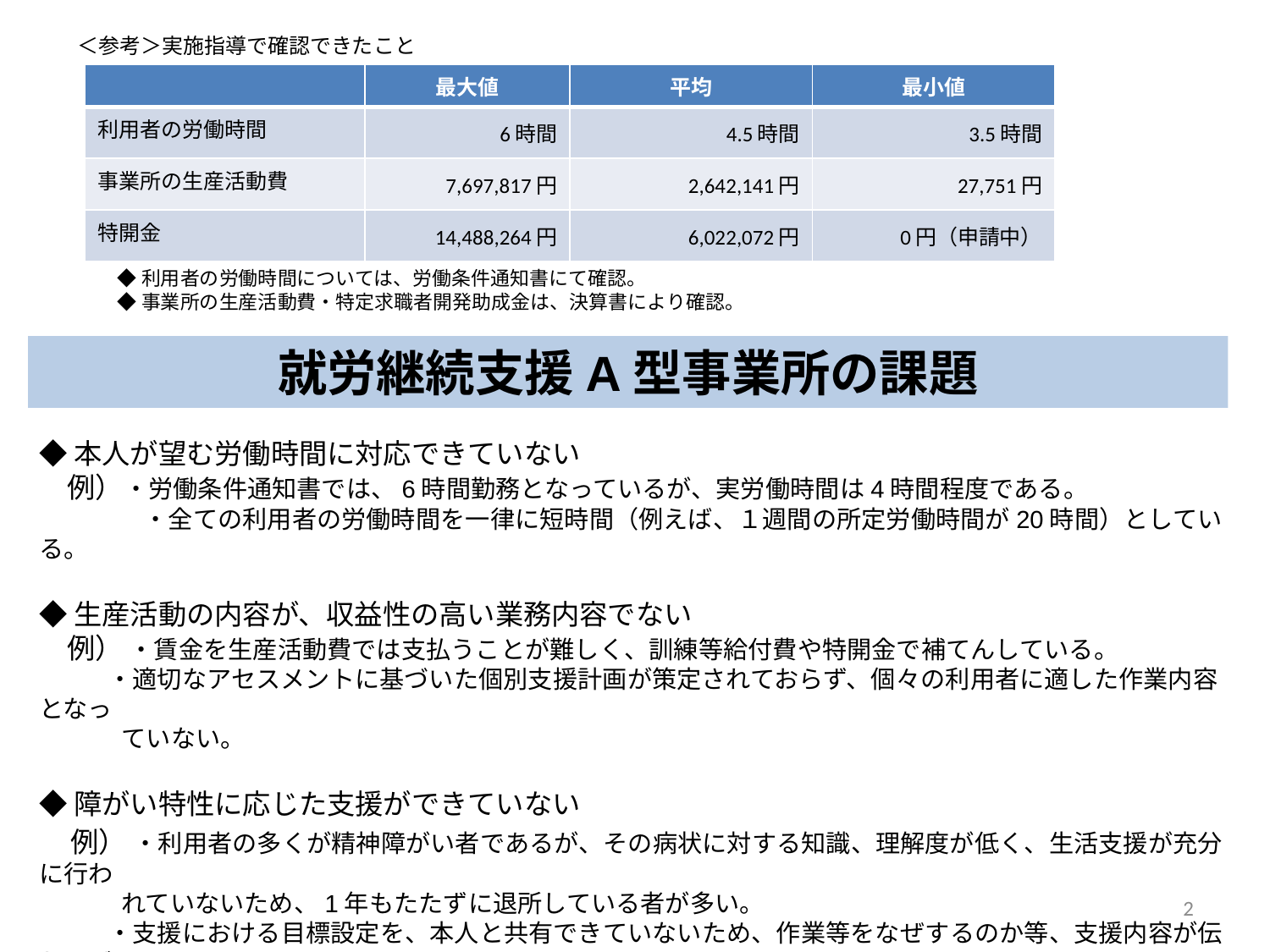

＜参考＞実施指導で確認できたこと
|  | 最大値 | 平均 | 最小値 |
| --- | --- | --- | --- |
| 利用者の労働時間 | 6時間 | 4.5時間 | 3.5時間 |
| 事業所の生産活動費 | 7,697,817円 | 2,642,141円 | 27,751円 |
| 特開金 | 14,488,264円 | 6,022,072円 | 0円（申請中） |
◆利用者の労働時間については、労働条件通知書にて確認。
◆事業所の生産活動費・特定求職者開発助成金は、決算書により確認。
就労継続支援A型事業所の課題

◆本人が望む労働時間に対応できていない
　例）・労働条件通知書では、6時間勤務となっているが、実労働時間は4時間程度である。
　　　　 ・全ての利用者の労働時間を一律に短時間（例えば、１週間の所定労働時間が20時間）としている。

◆生産活動の内容が、収益性の高い業務内容でない
　例） ・賃金を生産活動費では支払うことが難しく、訓練等給付費や特開金で補てんしている。
　        ・適切なアセスメントに基づいた個別支援計画が策定されておらず、個々の利用者に適した作業内容となっ
　　      ていない。

◆障がい特性に応じた支援ができていない
　例） ・利用者の多くが精神障がい者であるが、その病状に対する知識、理解度が低く、生活支援が充分に行わ
　　      れていないため、1年もたたずに退所している者が多い。
　        ・支援における目標設定を、本人と共有できていないため、作業等をなぜするのか等、支援内容が伝わらず、
　　     本人のモチベーションの低下につながっている。

2